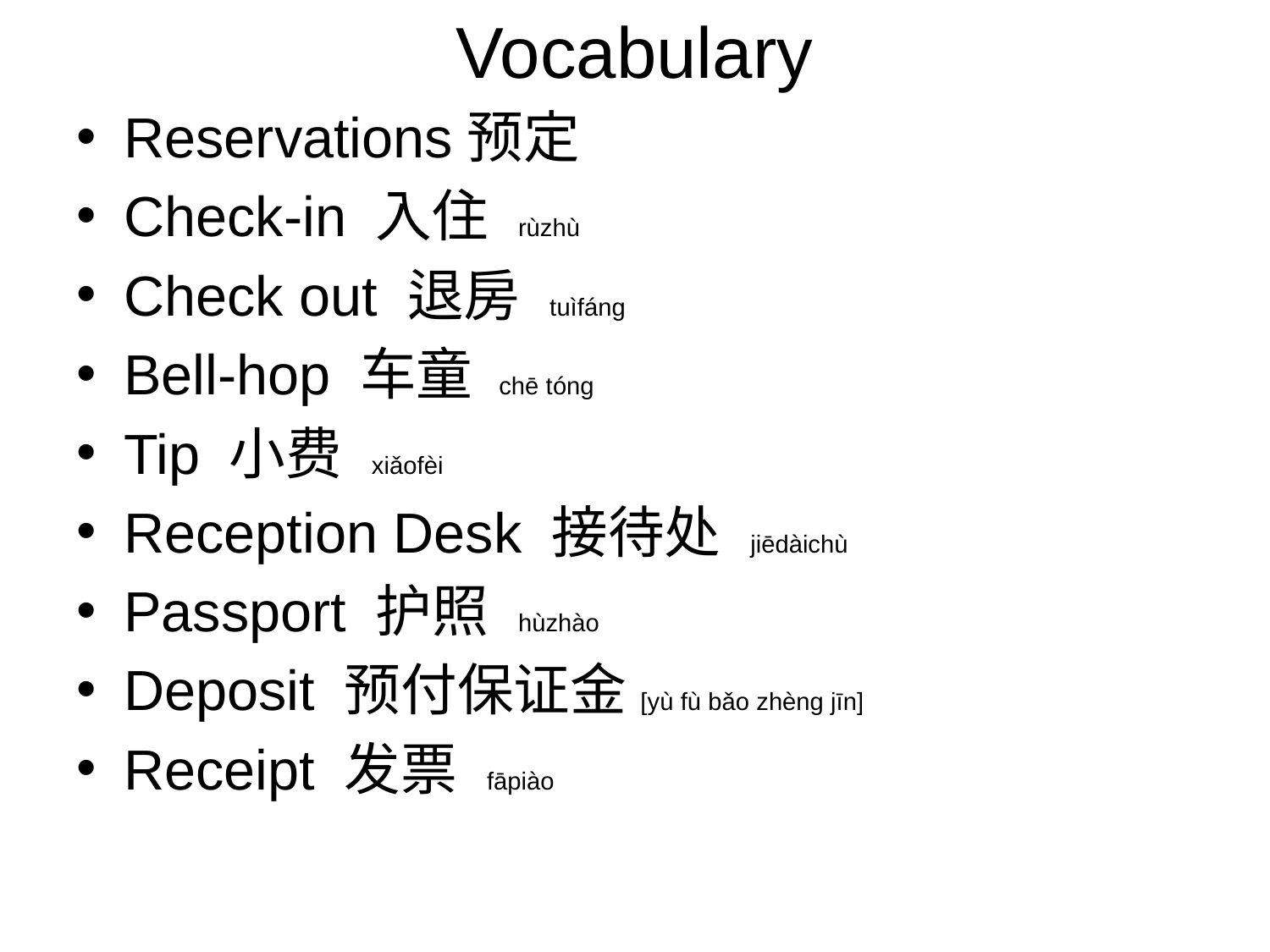

# Vocabulary
Reservations预定
Check-in 入住 rùzhù
Check out 退房 tuìfáng
Bell-hop 车童 chē tóng
Tip 小费 xiǎofèi
Reception Desk 接待处 jiēdàichù
Passport 护照 hùzhào
Deposit 预付保证金[yù fù bǎo zhèng jīn]
Receipt 发票 fāpiào